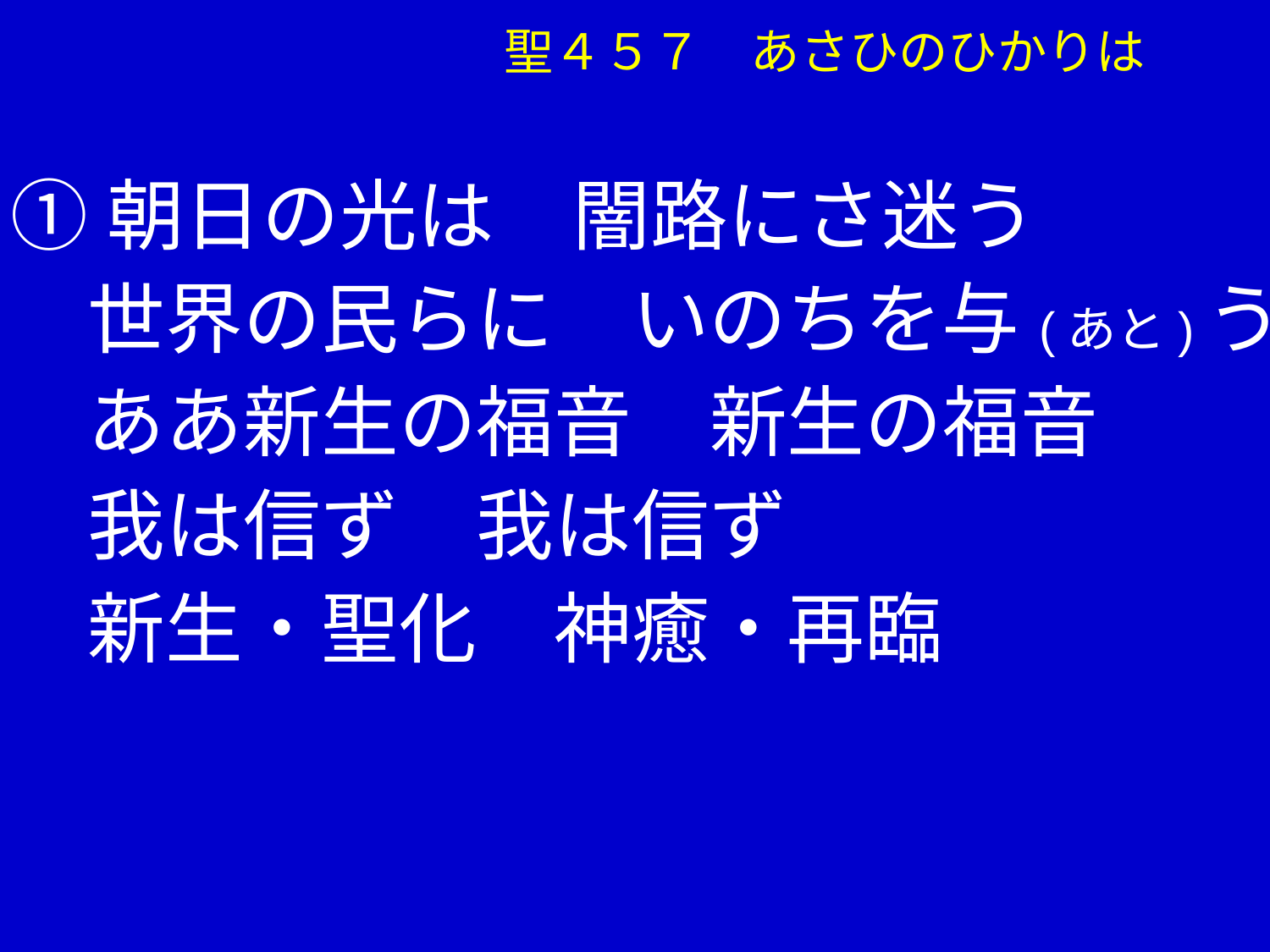

聖４５７　あさひのひかりは
 ①朝日の光は　闇路にさ迷う
　 世界の民らに　いのちを与(あと)う
　 ああ新生の福音　新生の福音
　 我は信ず　我は信ず
　 新生・聖化　神癒・再臨